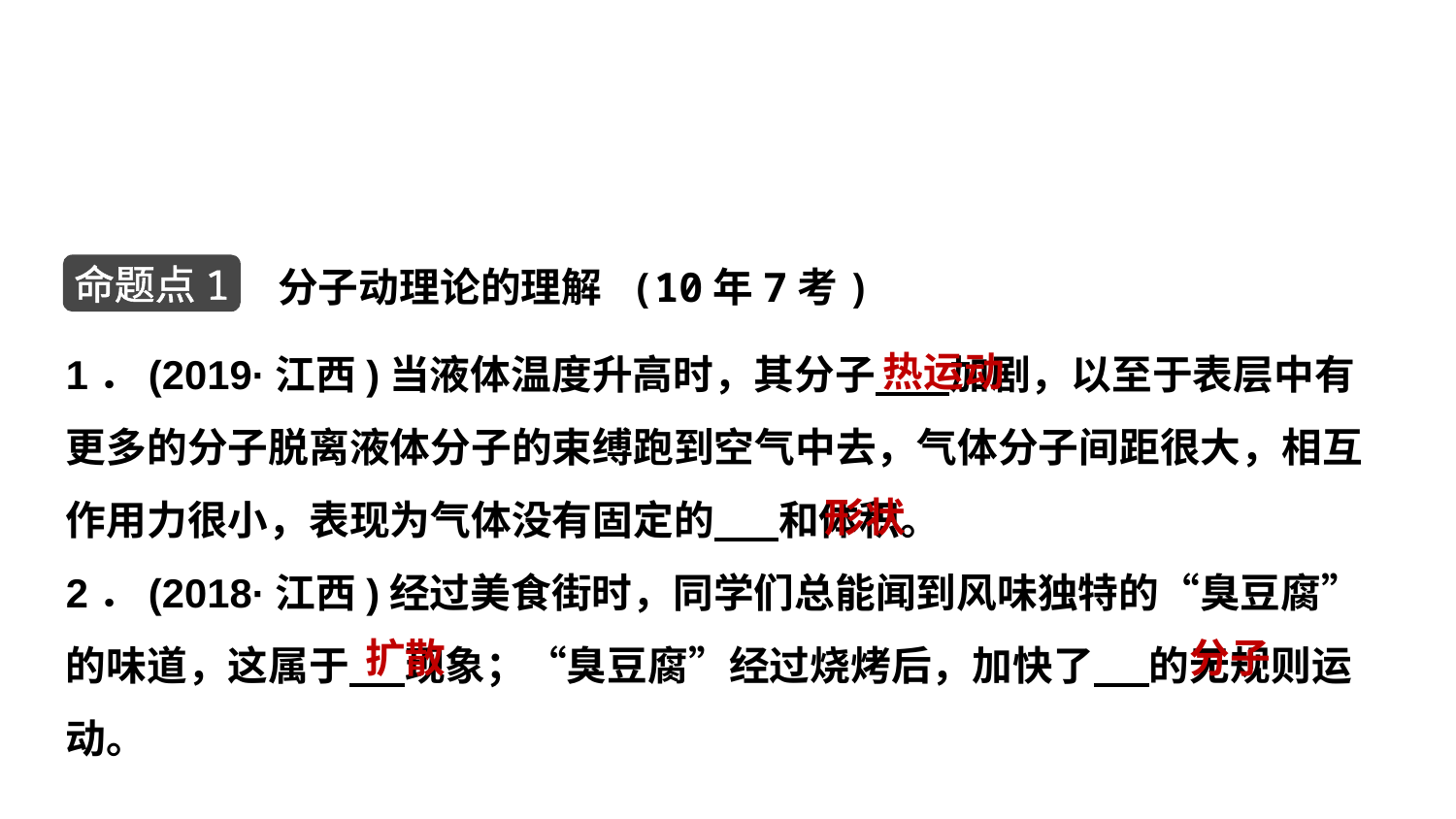

分子动理论的理解  (10年7考)
命题点1
热运动
1．(2019·江西)当液体温度升高时，其分子        加剧，以至于表层中有更多的分子脱离液体分子的束缚跑到空气中去，气体分子间距很大，相互作用力很小，表现为气体没有固定的       和体积。
2．(2018·江西)经过美食街时，同学们总能闻到风味独特的“臭豆腐”的味道，这属于      现象；“臭豆腐”经过烧烤后，加快了      的无规则运动。
形状
扩散
分子